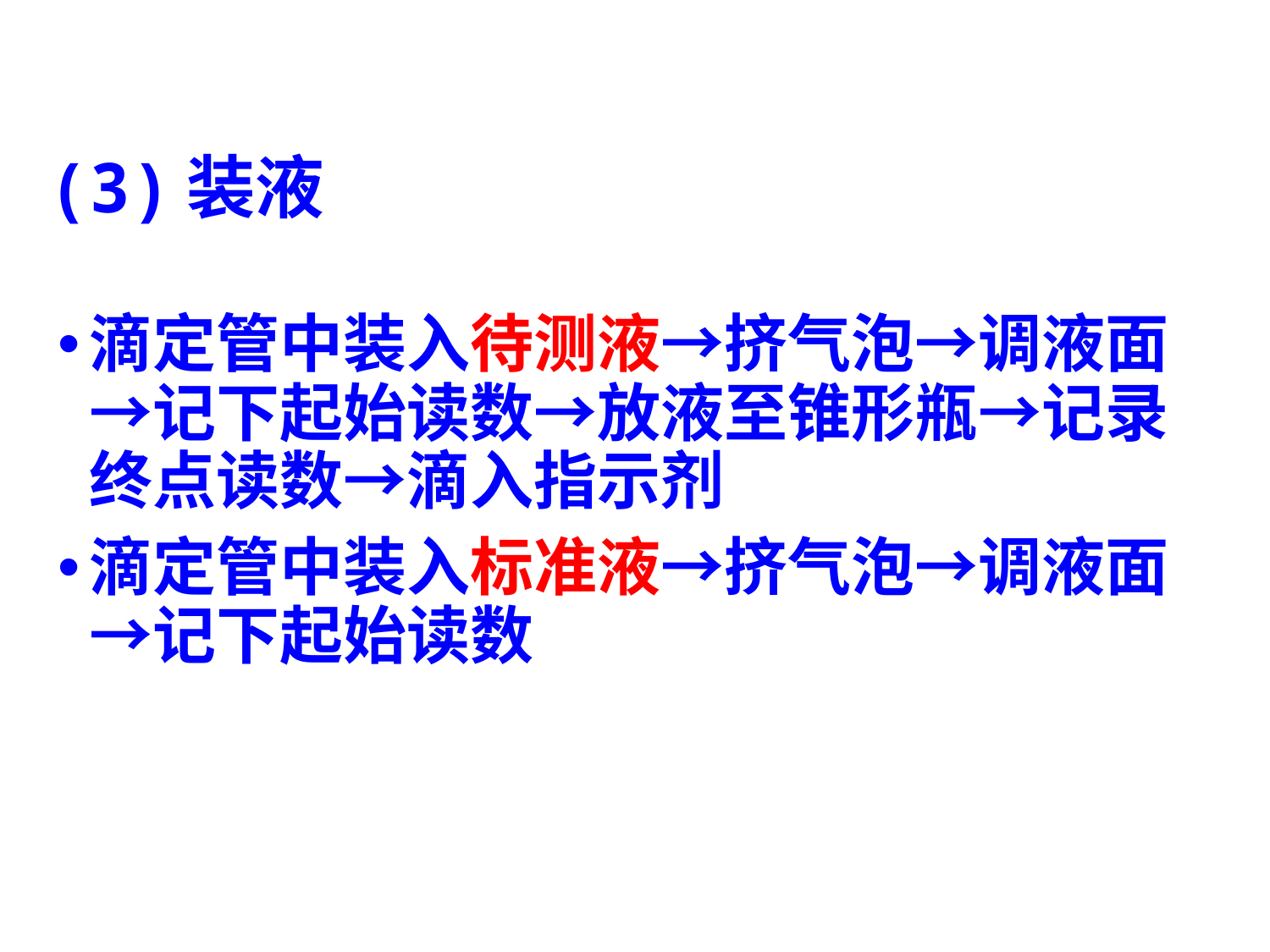

# (3)装液
滴定管中装入待测液→挤气泡→调液面→记下起始读数→放液至锥形瓶→记录终点读数→滴入指示剂
滴定管中装入标准液→挤气泡→调液面→记下起始读数